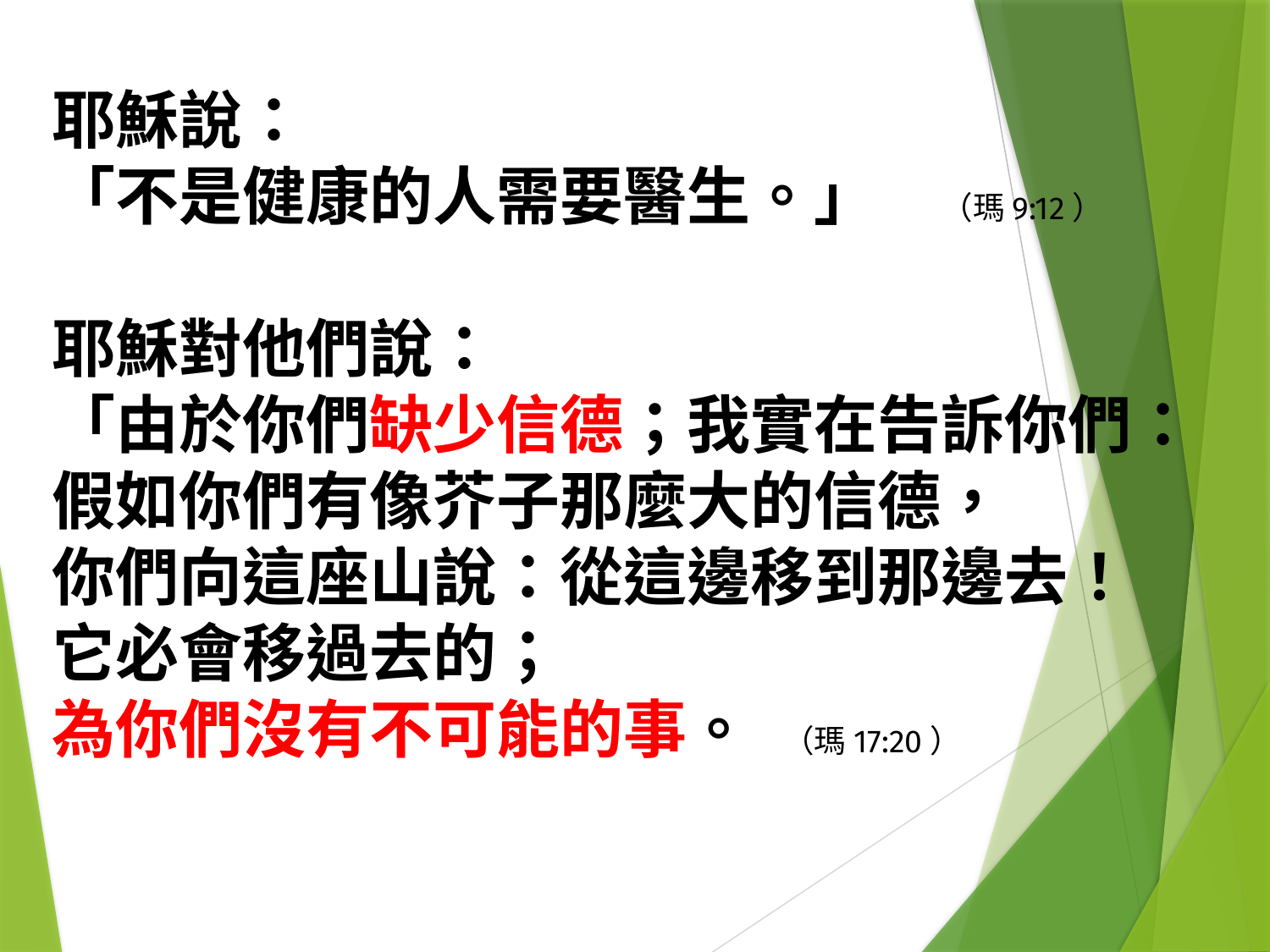

耶穌說：
「不是健康的人需要醫生。」　（瑪9:12）

耶穌對他們說：
「由於你們缺少信德；我實在告訴你們：假如你們有像芥子那麼大的信德，
你們向這座山說：從這邊移到那邊去！它必會移過去的；
為你們沒有不可能的事。　（瑪17:20）